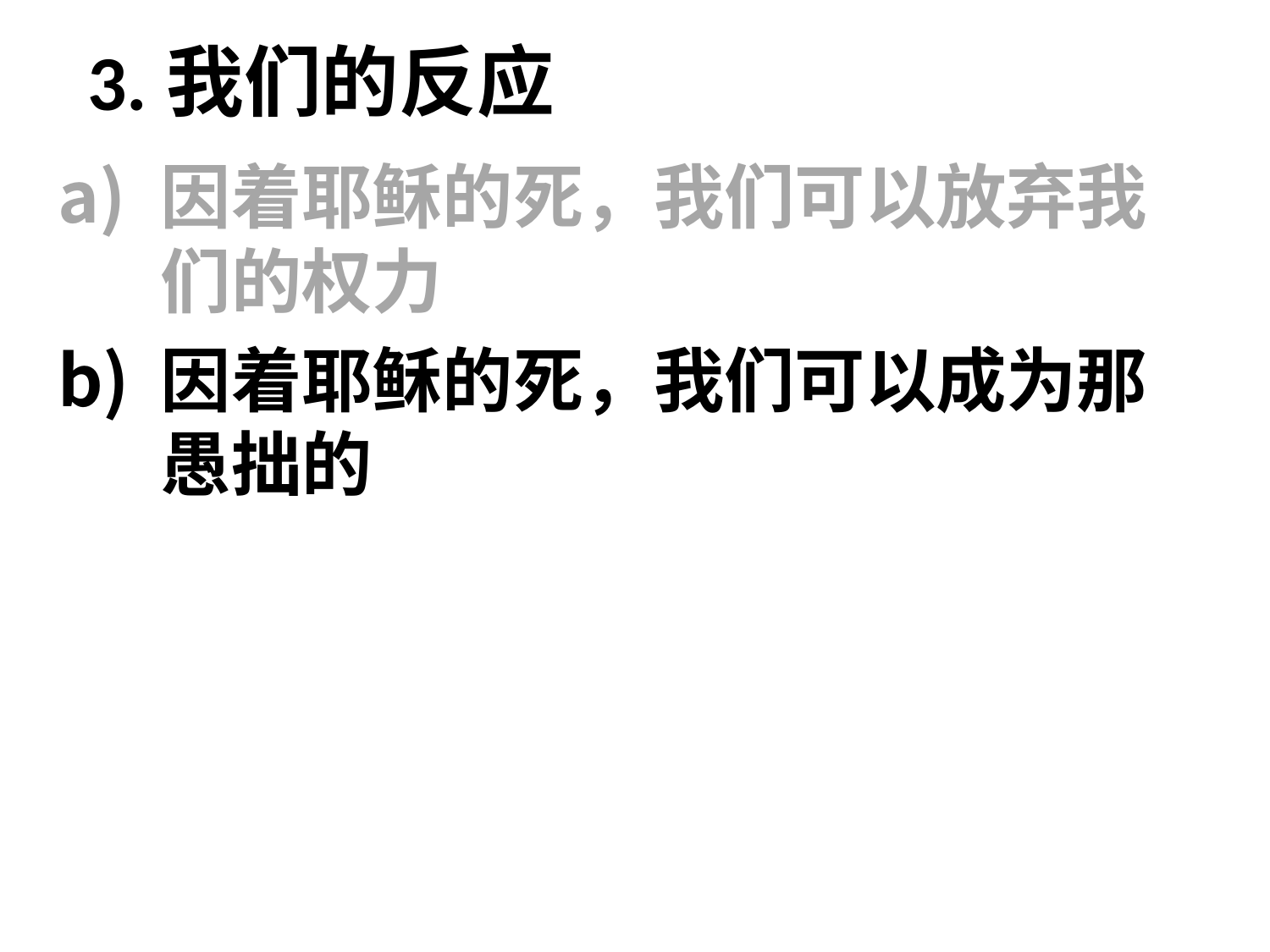

# 3.我们的反应
因着耶稣的死，我们可以放弃我们的权力
因着耶稣的死，我们可以成为那愚拙的